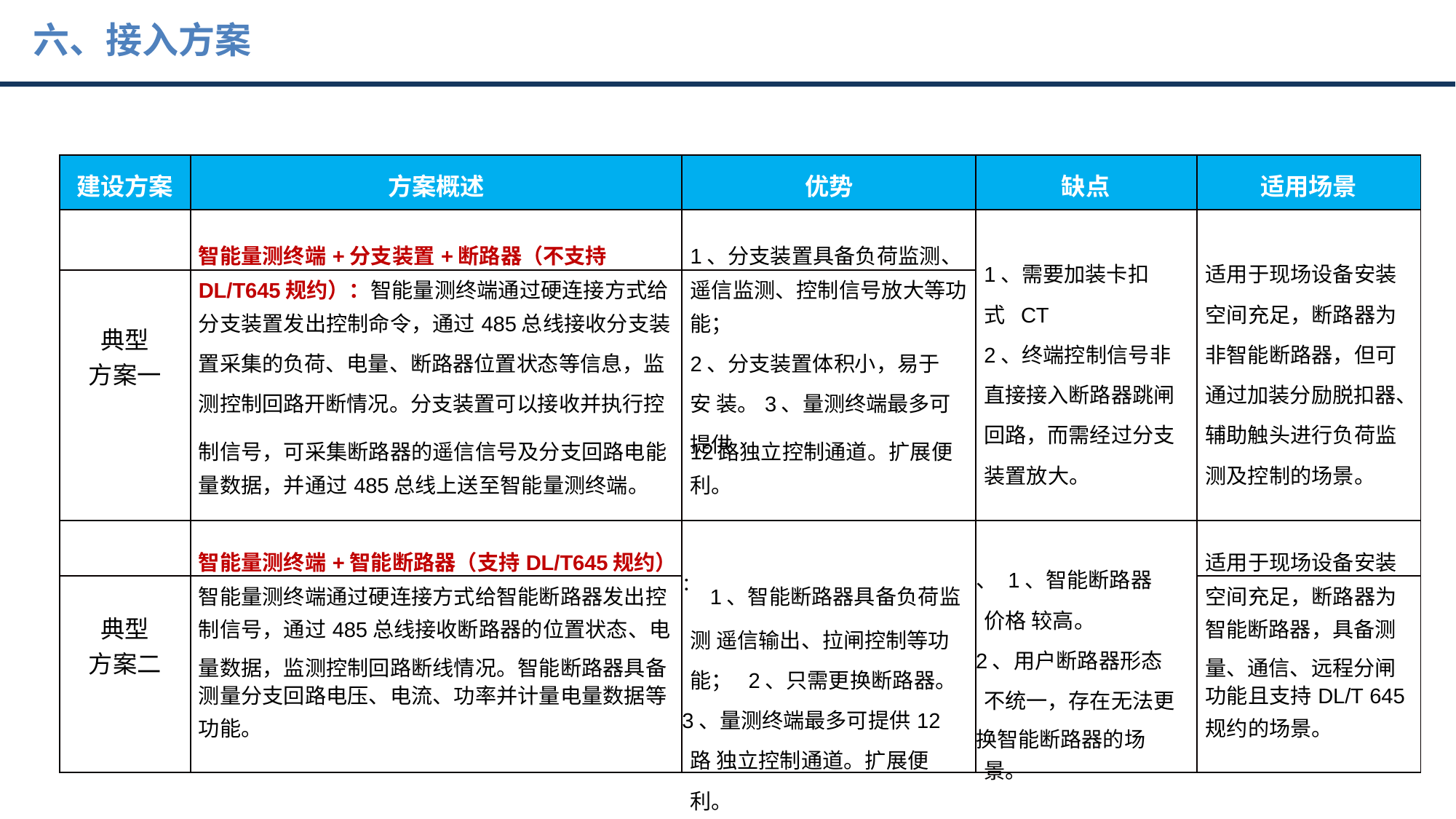

# 六、接入方案
| 建设方案 | 方案概述 | 优势 | 缺点 | 适用场景 |
| --- | --- | --- | --- | --- |
|  | 智能量测终端+分支装置+断路器（不支持 | 1、分支装置具备负荷监测、 | 1、需要加装卡扣式 CT 2、终端控制信号非 直接接入断路器跳闸 回路，而需经过分支 装置放大。 | 适用于现场设备安装 空间充足，断路器为 非智能断路器，但可 通过加装分励脱扣器、 辅助触头进行负荷监 测及控制的场景。 |
|  | DL/T645规约）：智能量测终端通过硬连接方式给 | 遥信监测、控制信号放大等功 |  |  |
| 典型 方案一 | 分支装置发出控制命令，通过485总线接收分支装 置采集的负荷、电量、断路器位置状态等信息，监 测控制回路开断情况。分支装置可以接收并执行控 | 能； 2、分支装置体积小，易于安 装。3、量测终端最多可提供 |  |  |
|  | 制信号，可采集断路器的遥信信号及分支回路电能 | 12路独立控制通道。扩展便 |  |  |
|  | 量数据，并通过485总线上送至智能量测终端。 | 利。 |  |  |
|  | 智能量测终端+智能断路器（支持DL/T645规约） | ： 1、智能断路器具备负荷监测 遥信输出、拉闸控制等功能； 2、只需更换断路器。 3、量测终端最多可提供12路 独立控制通道。扩展便利。 | 、 1、智能断路器价格 较高。 2、用户断路器形态 不统一，存在无法更 换智能断路器的场景。 | 适用于现场设备安装 |
|  | 智能量测终端通过硬连接方式给智能断路器发出控 |  |  | 空间充足，断路器为 |
| 典型 方案二 | 制信号，通过485总线接收断路器的位置状态、电 量数据，监测控制回路断线情况。智能断路器具备 |  |  | 智能断路器，具备测 量、通信、远程分闸 |
|  | 测量分支回路电压、电流、功率并计量电量数据等 |  |  | 功能且支持DL/T 645 |
|  | 功能。 |  |  | 规约的场景。 |